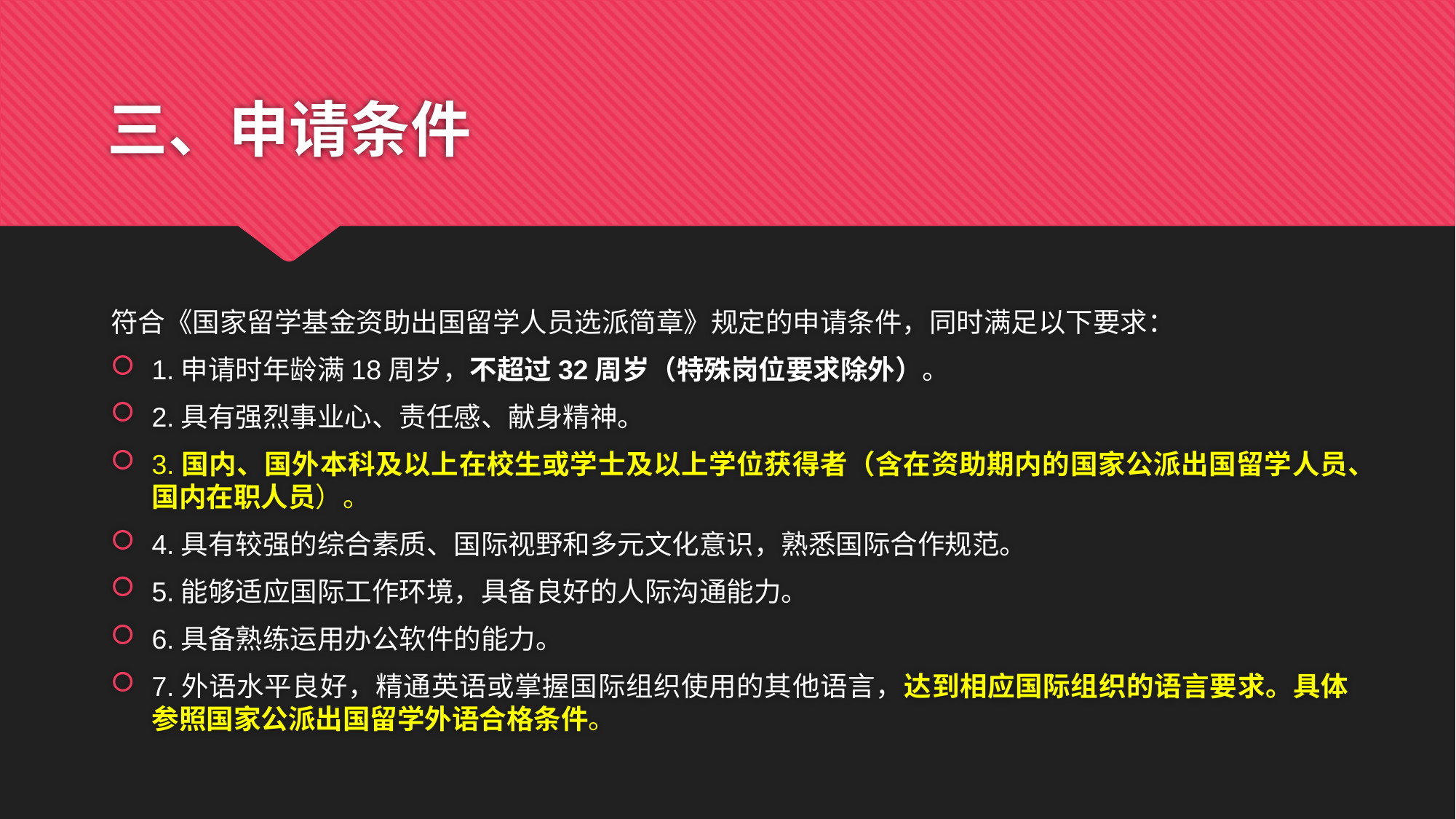

# 三、申请条件
符合《国家留学基金资助出国留学人员选派简章》规定的申请条件，同时满足以下要求：
1.申请时年龄满18周岁，不超过32周岁（特殊岗位要求除外）。
2.具有强烈事业心、责任感、献身精神。
3.国内、国外本科及以上在校生或学士及以上学位获得者（含在资助期内的国家公派出国留学人员、国内在职人员）。
4.具有较强的综合素质、国际视野和多元文化意识，熟悉国际合作规范。
5.能够适应国际工作环境，具备良好的人际沟通能力。
6.具备熟练运用办公软件的能力。
7.外语水平良好，精通英语或掌握国际组织使用的其他语言，达到相应国际组织的语言要求。具体参照国家公派出国留学外语合格条件。